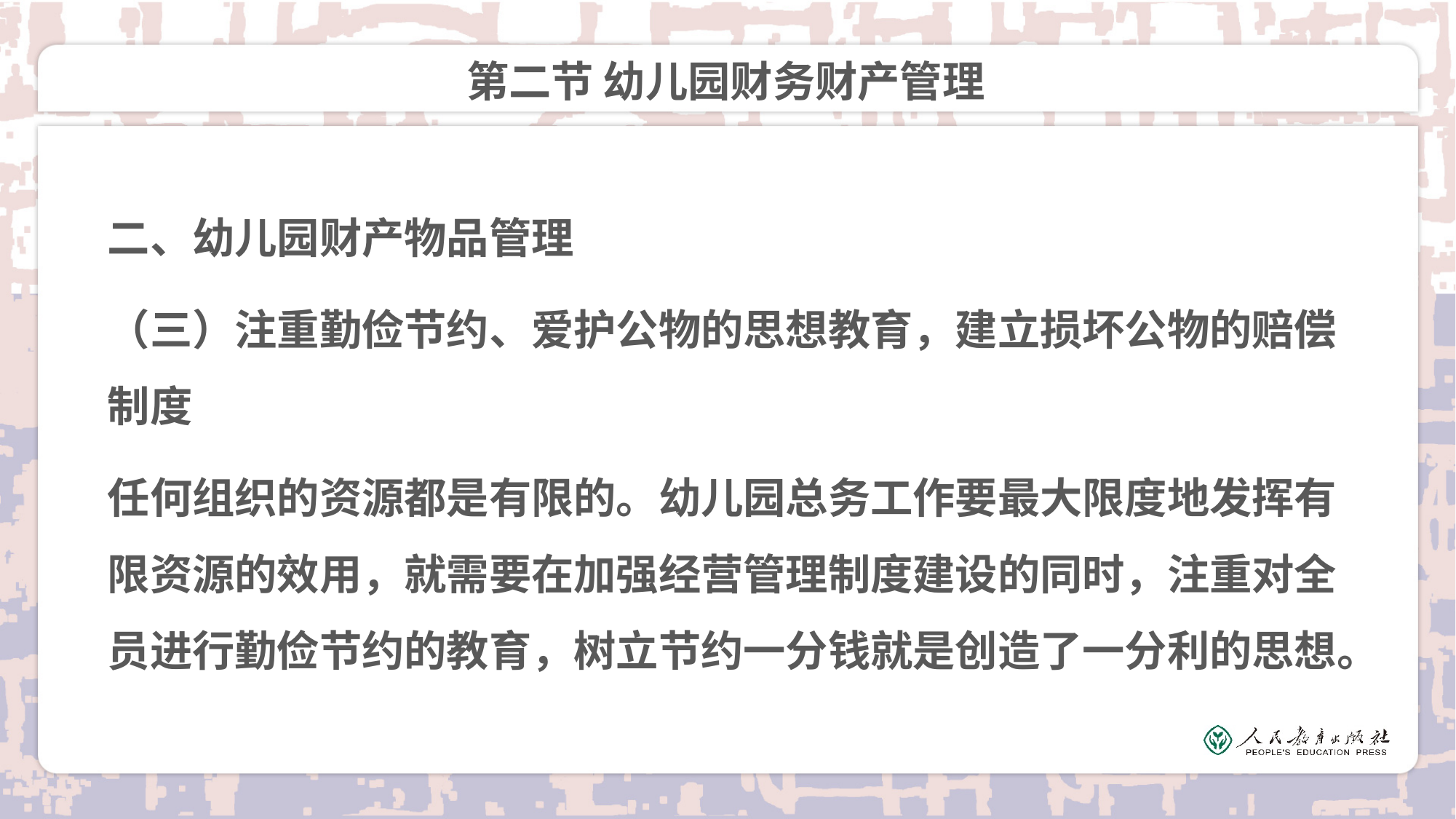

# 第二节 幼儿园财务财产管理
二、幼儿园财产物品管理
（三）注重勤俭节约、爱护公物的思想教育，建立损坏公物的赔偿制度
任何组织的资源都是有限的。幼儿园总务工作要最大限度地发挥有限资源的效用，就需要在加强经营管理制度建设的同时，注重对全员进行勤俭节约的教育，树立节约一分钱就是创造了一分利的思想。